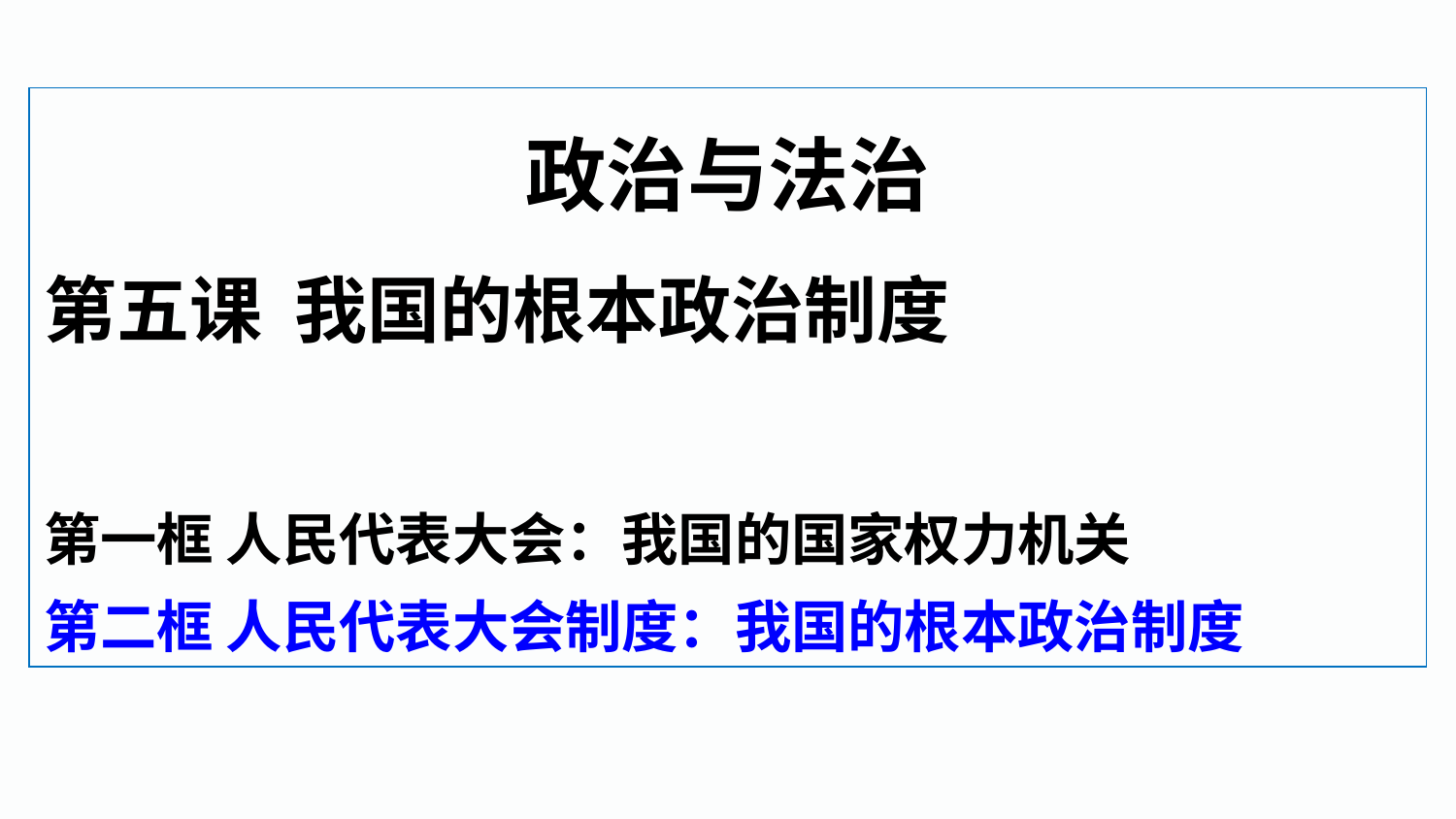

政治与法治
第五课  我国的根本政治制度

第一框 人民代表大会：我国的国家权力机关
第二框 人民代表大会制度：我国的根本政治制度